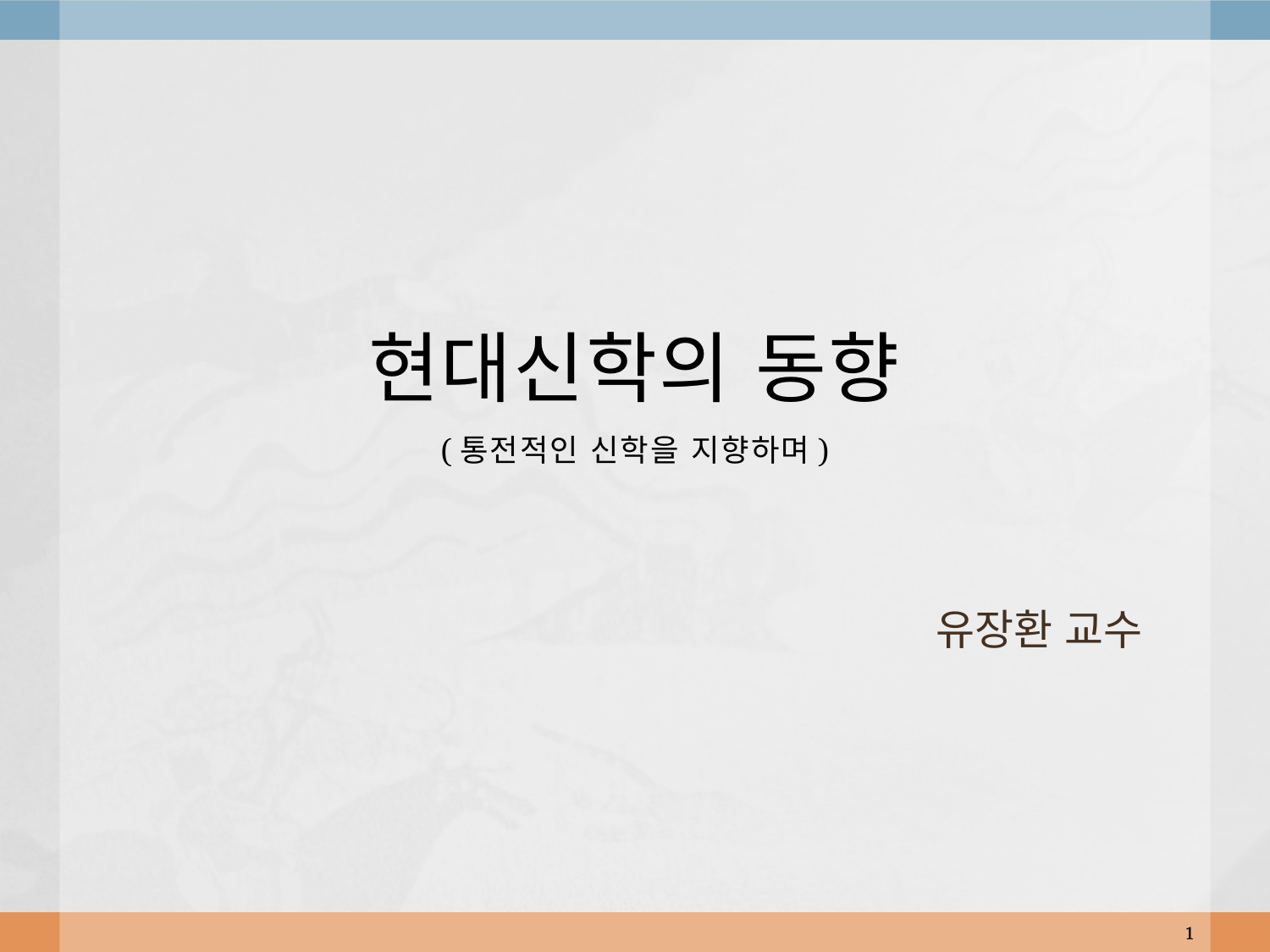

# 현대신학의 동향 (통전적인 신학을 지향하며)
유장환 교수
1